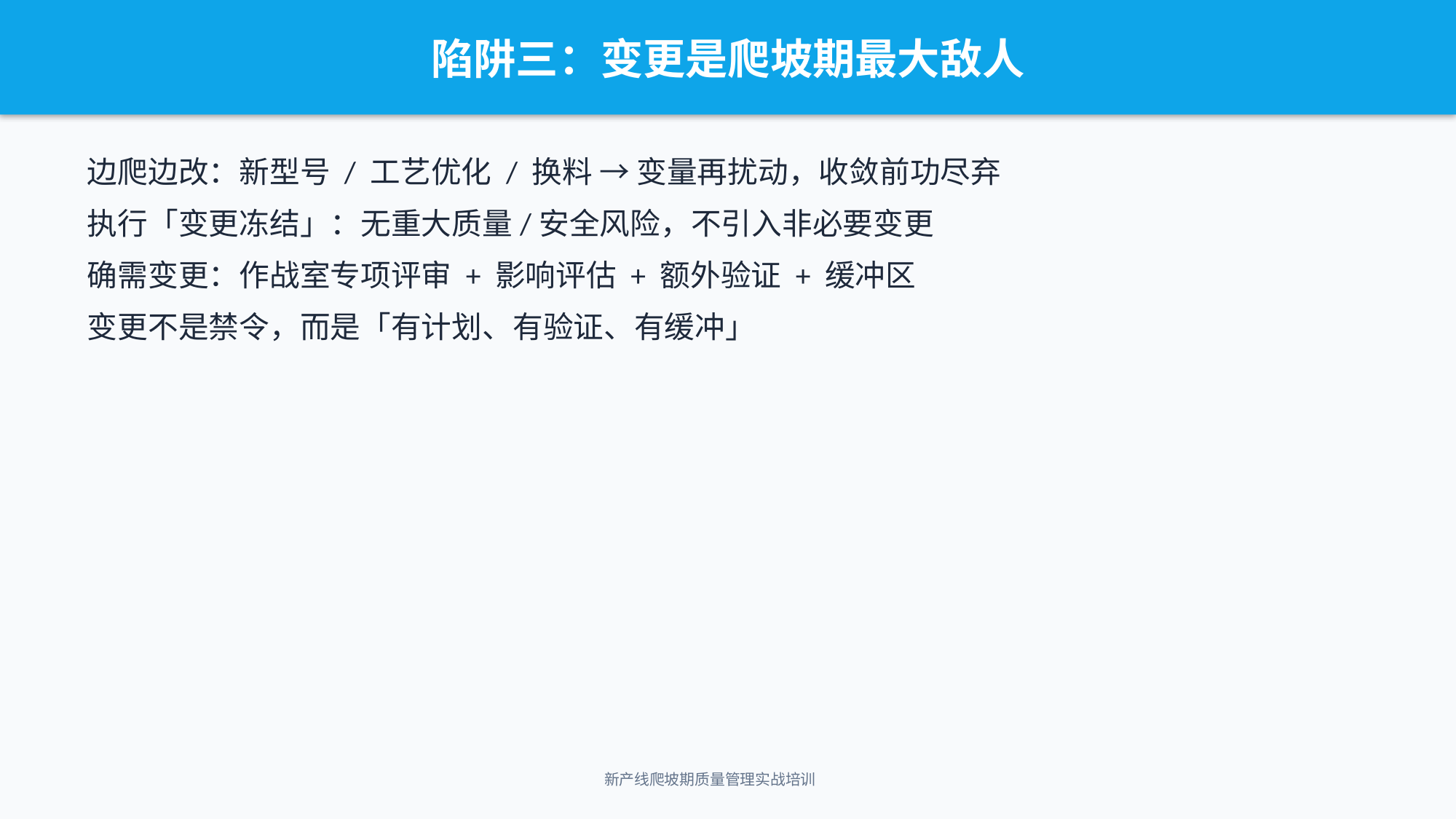

陷阱三：变更是爬坡期最大敌人
边爬边改：新型号 / 工艺优化 / 换料 → 变量再扰动，收敛前功尽弃
执行「变更冻结」：无重大质量/安全风险，不引入非必要变更
确需变更：作战室专项评审 + 影响评估 + 额外验证 + 缓冲区
变更不是禁令，而是「有计划、有验证、有缓冲」
新产线爬坡期质量管理实战培训